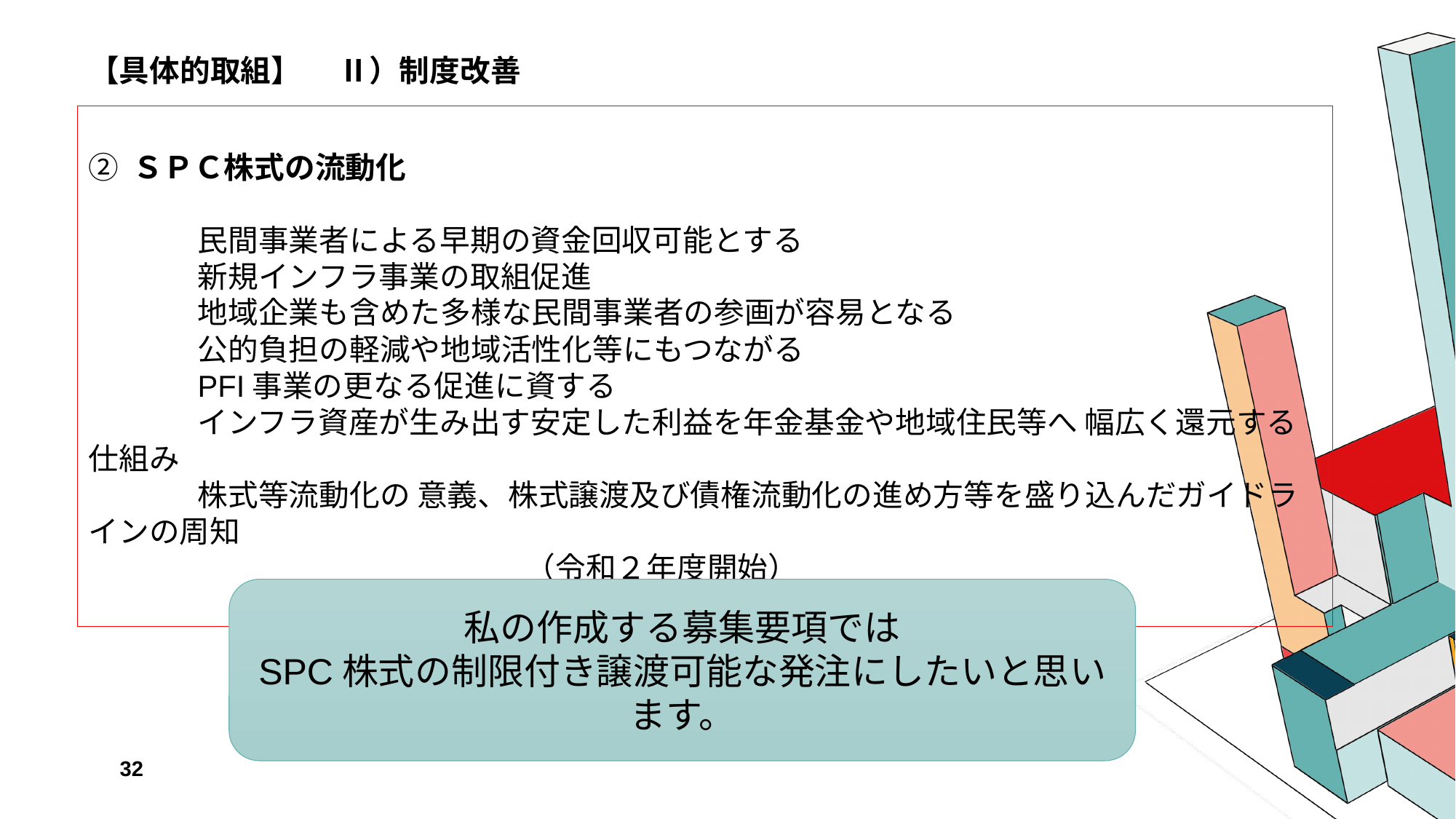

# 【具体的取組】　 ⅱ）制度改善

② ＳＰＣ株式の流動化

	民間事業者による早期の資金回収可能とする
	新規インフラ事業の取組促進
	地域企業も含めた多様な民間事業者の参画が容易となる
	公的負担の軽減や地域活性化等にもつながる
	PFI事業の更なる促進に資する
	インフラ資産が生み出す安定した利益を年金基金や地域住民等へ 幅広く還元する仕組み
	株式等流動化の 意義、株式譲渡及び債権流動化の進め方等を盛り込んだガイドラインの周知
				（令和２年度開始）

私の作成する募集要項では
SPC株式の制限付き譲渡可能な発注にしたいと思います。
32